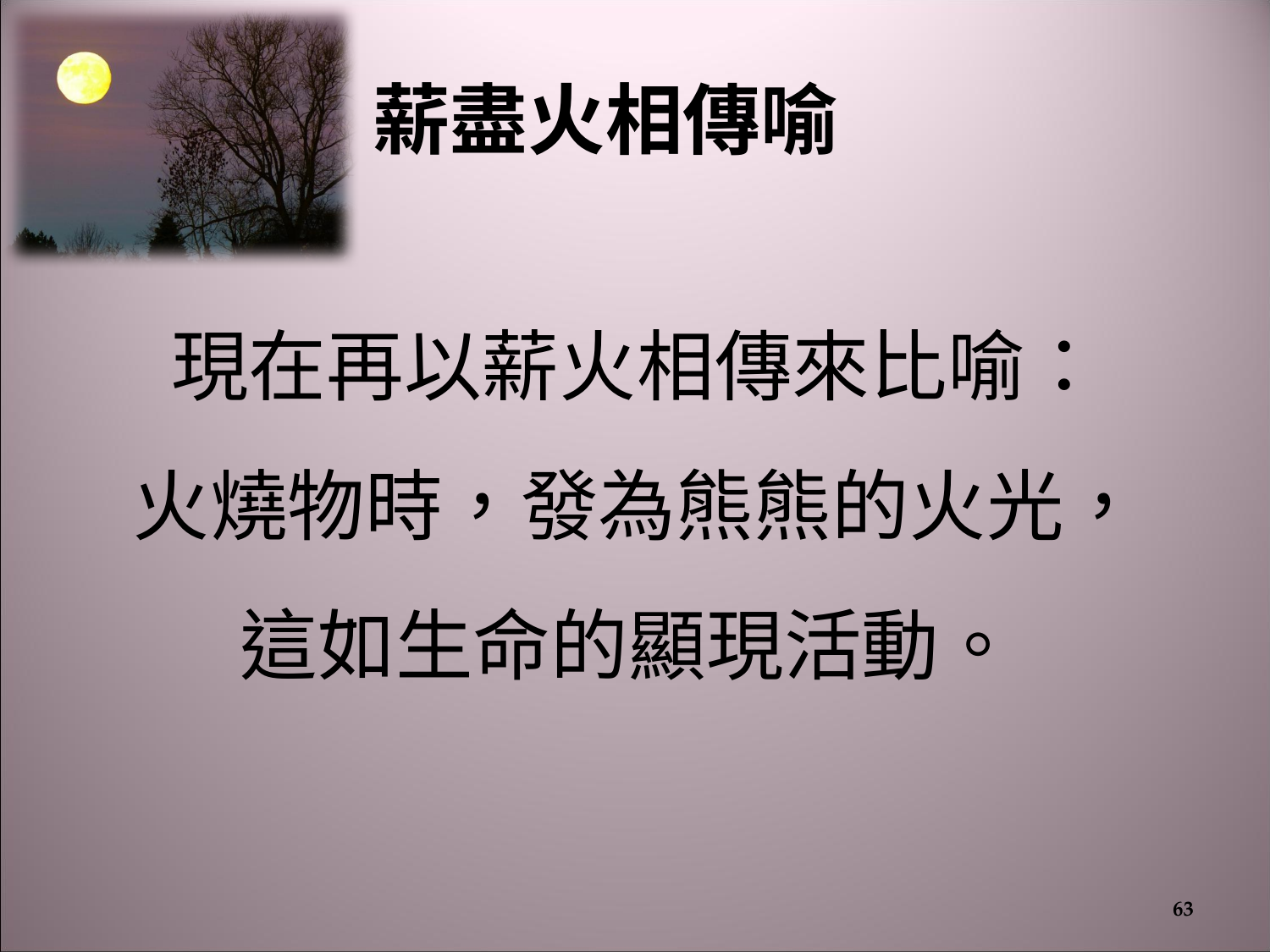

# 薪盡火相傳喻
現在再以薪火相傳來比喻：
火燒物時，發為熊熊的火光，
這如生命的顯現活動。

63